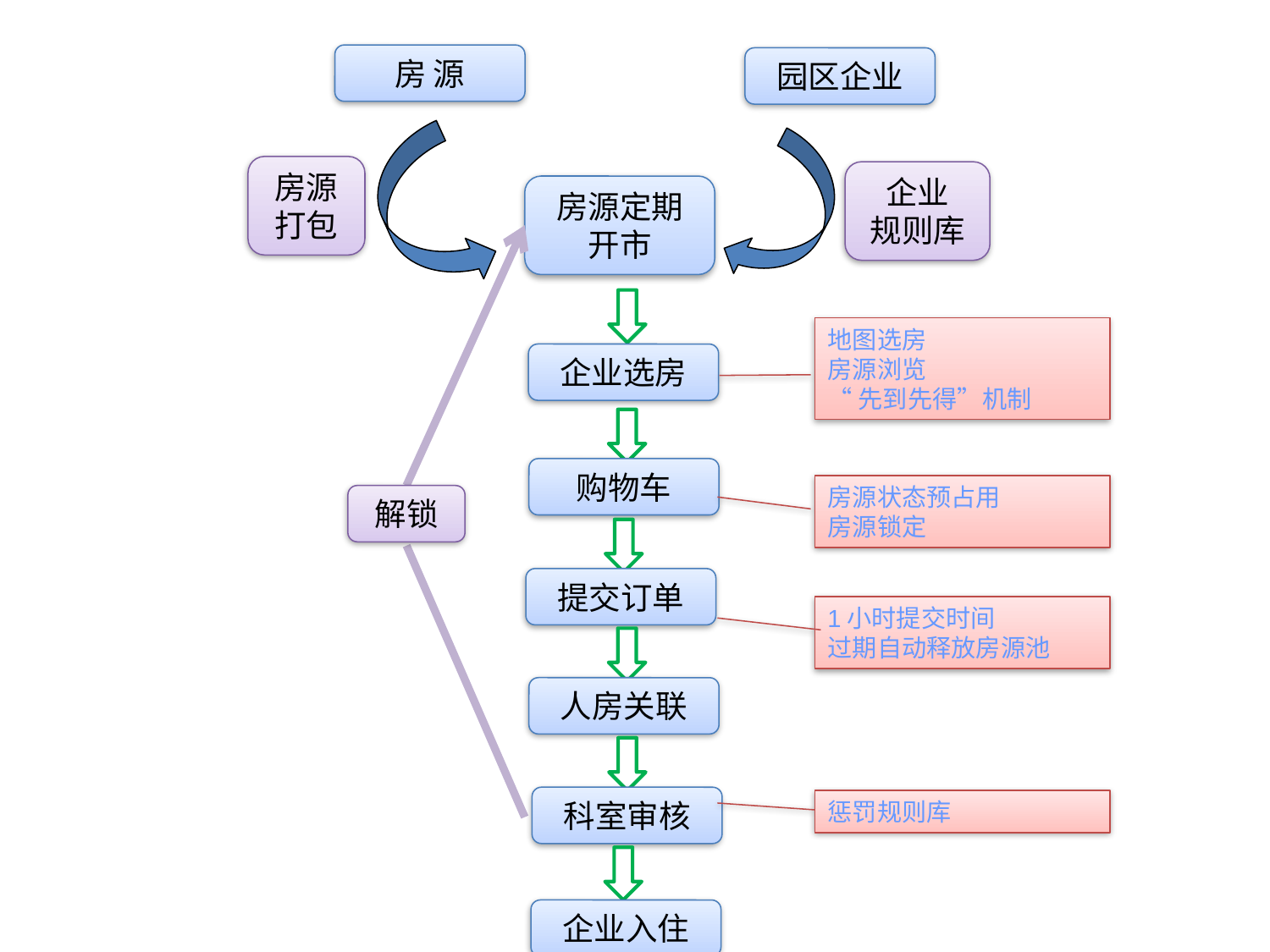

房 源
园区企业

房源打包
企业
规则库
房源定期开市

地图选房
房源浏览
“先到先得”机制
企业选房

购物车
房源状态预占用
房源锁定
解锁

提交订单
1小时提交时间
过期自动释放房源池

人房关联

科室审核
惩罚规则库

企业入住